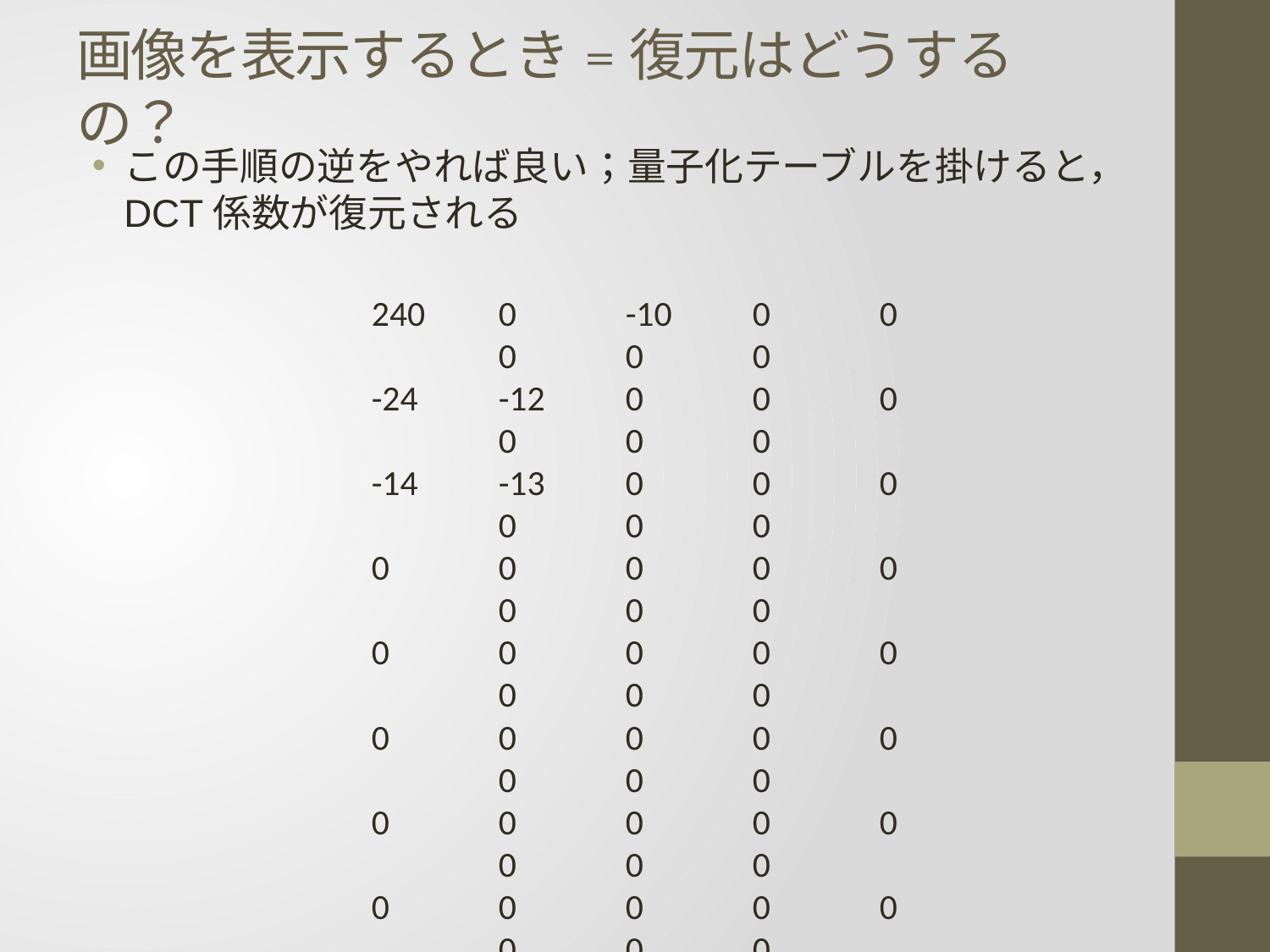

# 画像を表示するとき=復元はどうするの？
この手順の逆をやれば良い；量子化テーブルを掛けると，DCT係数が復元される
240	0	-10	0	0	0	0	0
-24	-12	0	0	0	0	0	0
-14	-13	0	0	0	0	0	0
0	0	0	0	0	0	0	0
0	0	0	0	0	0	0	0
0	0	0	0	0	0	0	0
0	0	0	0	0	0	0	0
0	0	0	0	0	0	0	0